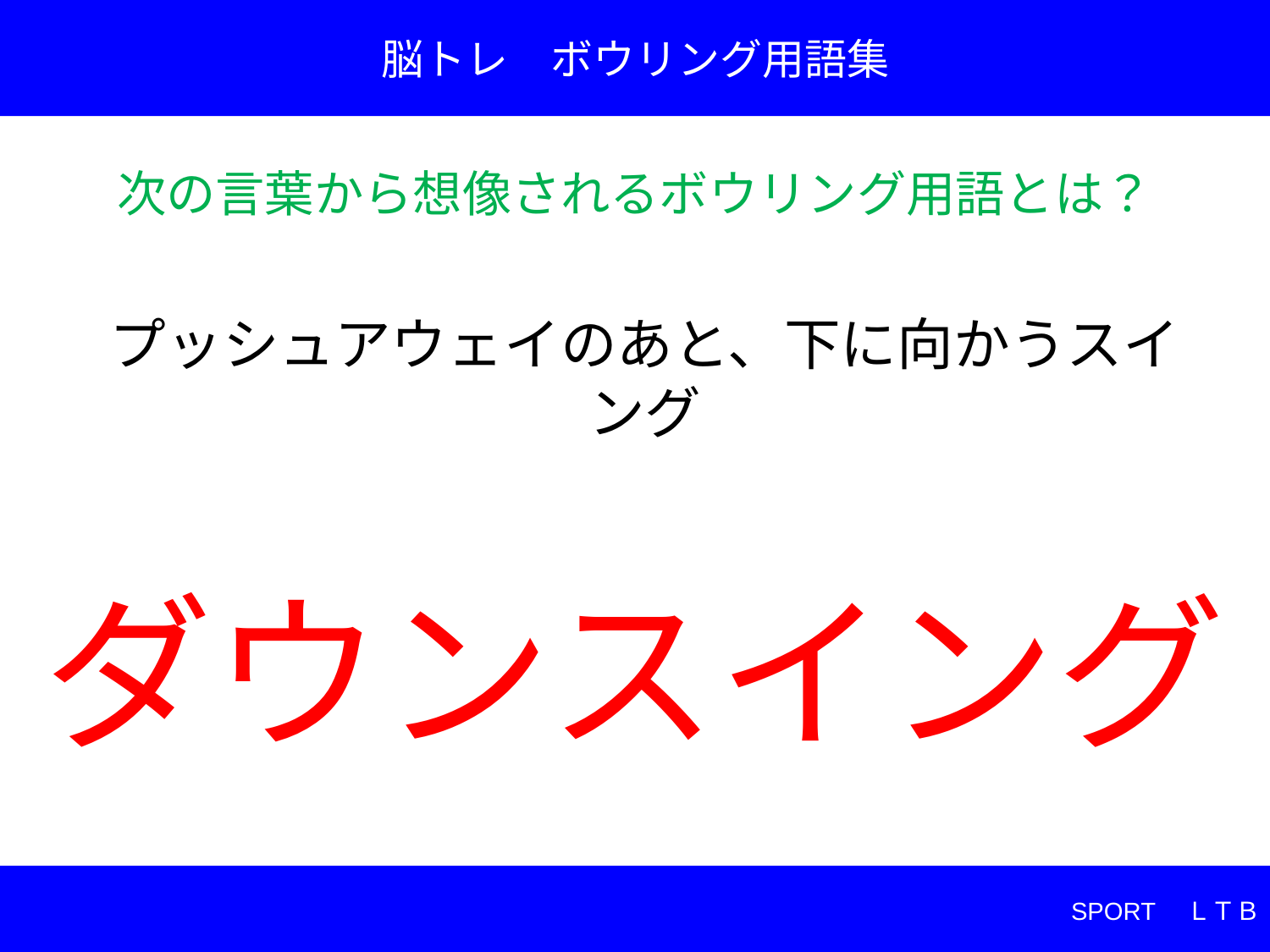

脳トレ　ボウリング用語集
次の言葉から想像されるボウリング用語とは？
プッシュアウェイのあと、下に向かうスイング
# ダウンスイング
SPORT　ＬＴＢ